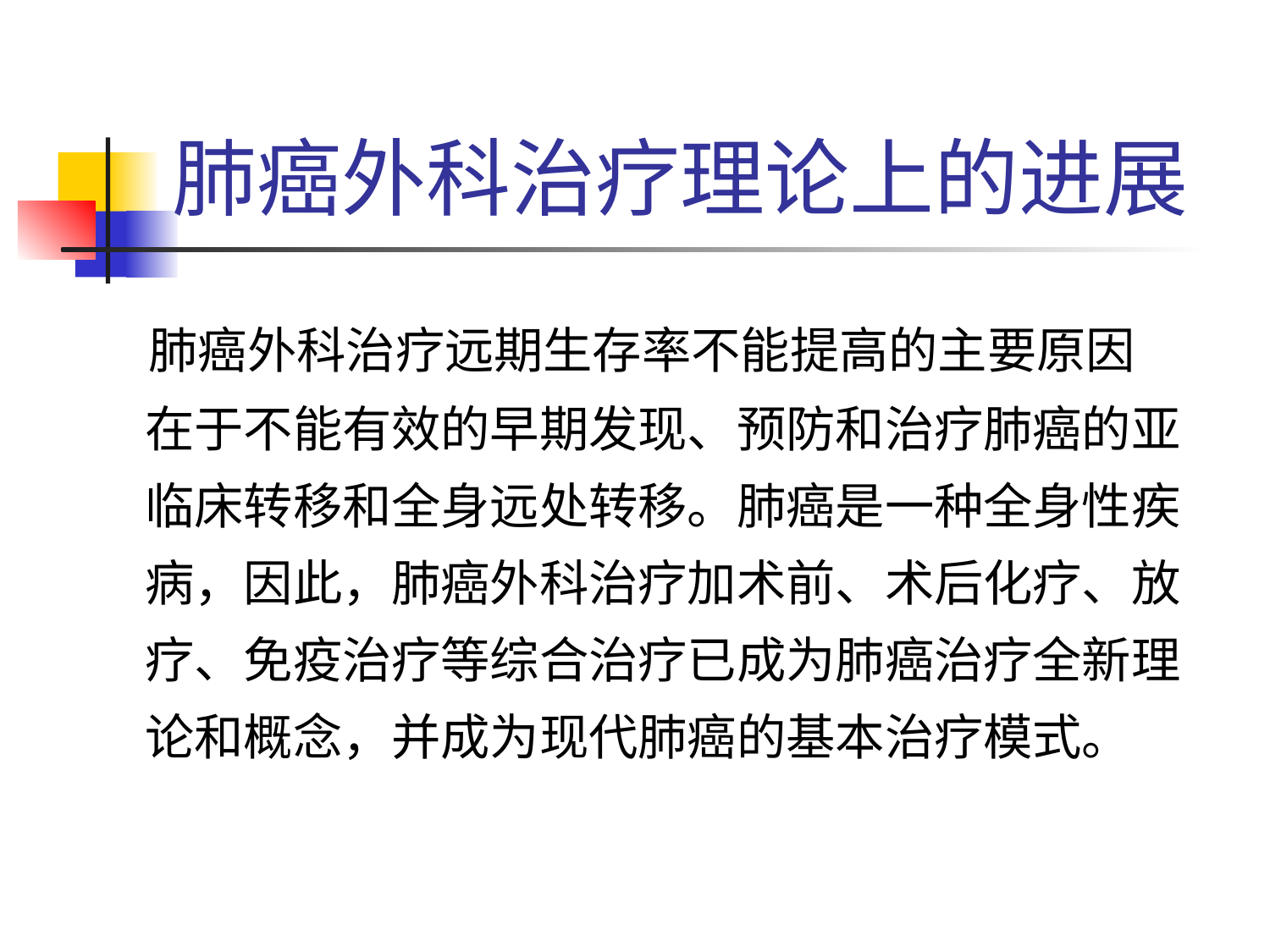

# 肺癌外科治疗理论上的进展
   肺癌外科治疗远期生存率不能提高的主要原因在于不能有效的早期发现、预防和治疗肺癌的亚临床转移和全身远处转移。肺癌是一种全身性疾病，因此，肺癌外科治疗加术前、术后化疗、放疗、免疫治疗等综合治疗已成为肺癌治疗全新理论和概念，并成为现代肺癌的基本治疗模式。